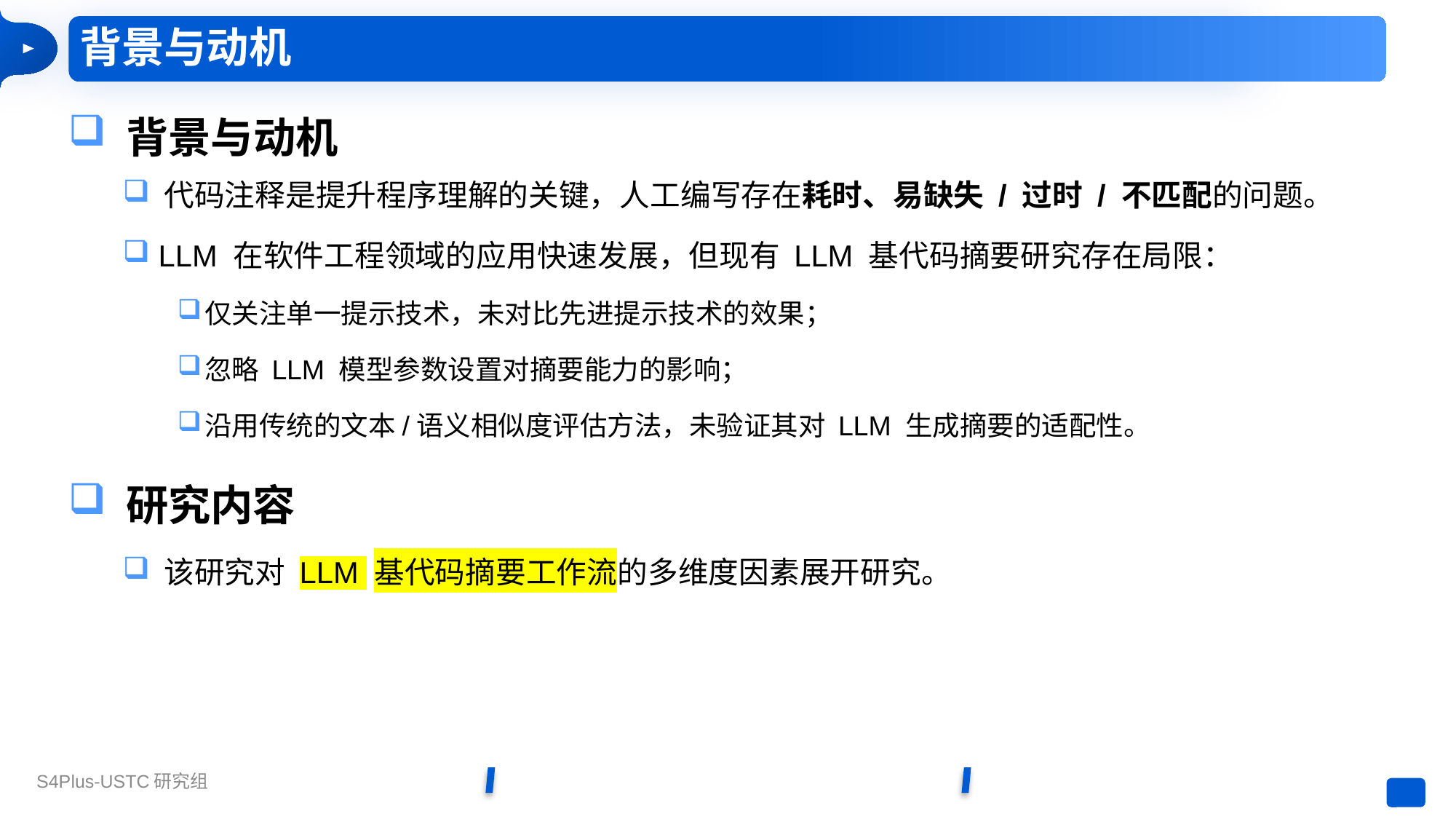

# 背景与动机
 背景与动机
 代码注释是提升程序理解的关键，人工编写存在耗时、易缺失 / 过时 / 不匹配的问题。
 LLM 在软件工程领域的应用快速发展，但现有 LLM 基代码摘要研究存在局限：
仅关注单一提示技术，未对比先进提示技术的效果；
忽略 LLM 模型参数设置对摘要能力的影响；
沿用传统的文本/语义相似度评估方法，未验证其对 LLM 生成摘要的适配性。
 研究内容
 该研究对 LLM 基代码摘要工作流的多维度因素展开研究。
3